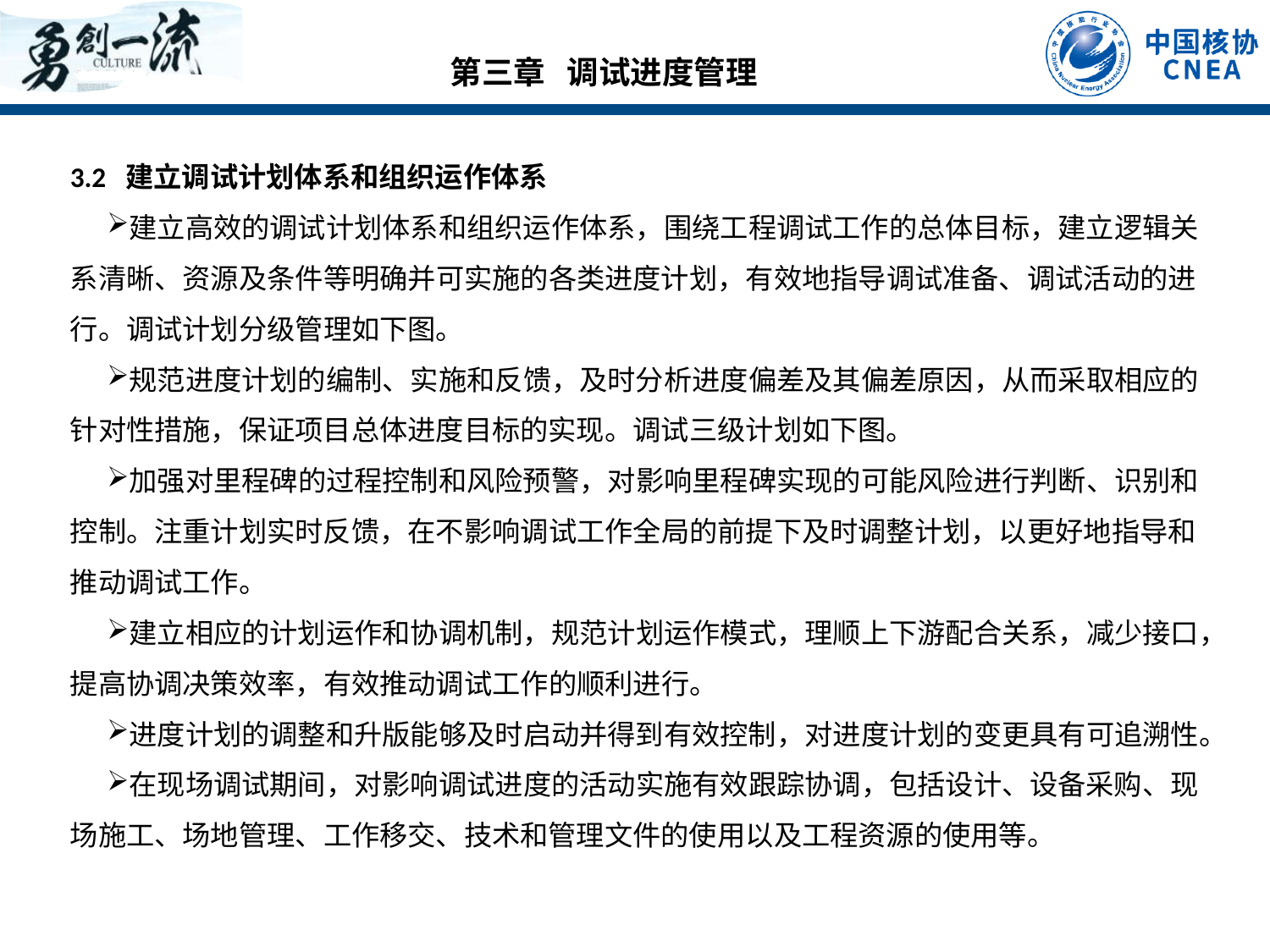

第三章   调试进度管理
3.2  建立调试计划体系和组织运作体系
建立高效的调试计划体系和组织运作体系，围绕工程调试工作的总体目标，建立逻辑关系清晰、资源及条件等明确并可实施的各类进度计划，有效地指导调试准备、调试活动的进行。调试计划分级管理如下图。
规范进度计划的编制、实施和反馈，及时分析进度偏差及其偏差原因，从而采取相应的针对性措施，保证项目总体进度目标的实现。调试三级计划如下图。
加强对里程碑的过程控制和风险预警，对影响里程碑实现的可能风险进行判断、识别和控制。注重计划实时反馈，在不影响调试工作全局的前提下及时调整计划，以更好地指导和推动调试工作。
建立相应的计划运作和协调机制，规范计划运作模式，理顺上下游配合关系，减少接口，提高协调决策效率，有效推动调试工作的顺利进行。
进度计划的调整和升版能够及时启动并得到有效控制，对进度计划的变更具有可追溯性。
在现场调试期间，对影响调试进度的活动实施有效跟踪协调，包括设计、设备采购、现场施工、场地管理、工作移交、技术和管理文件的使用以及工程资源的使用等。